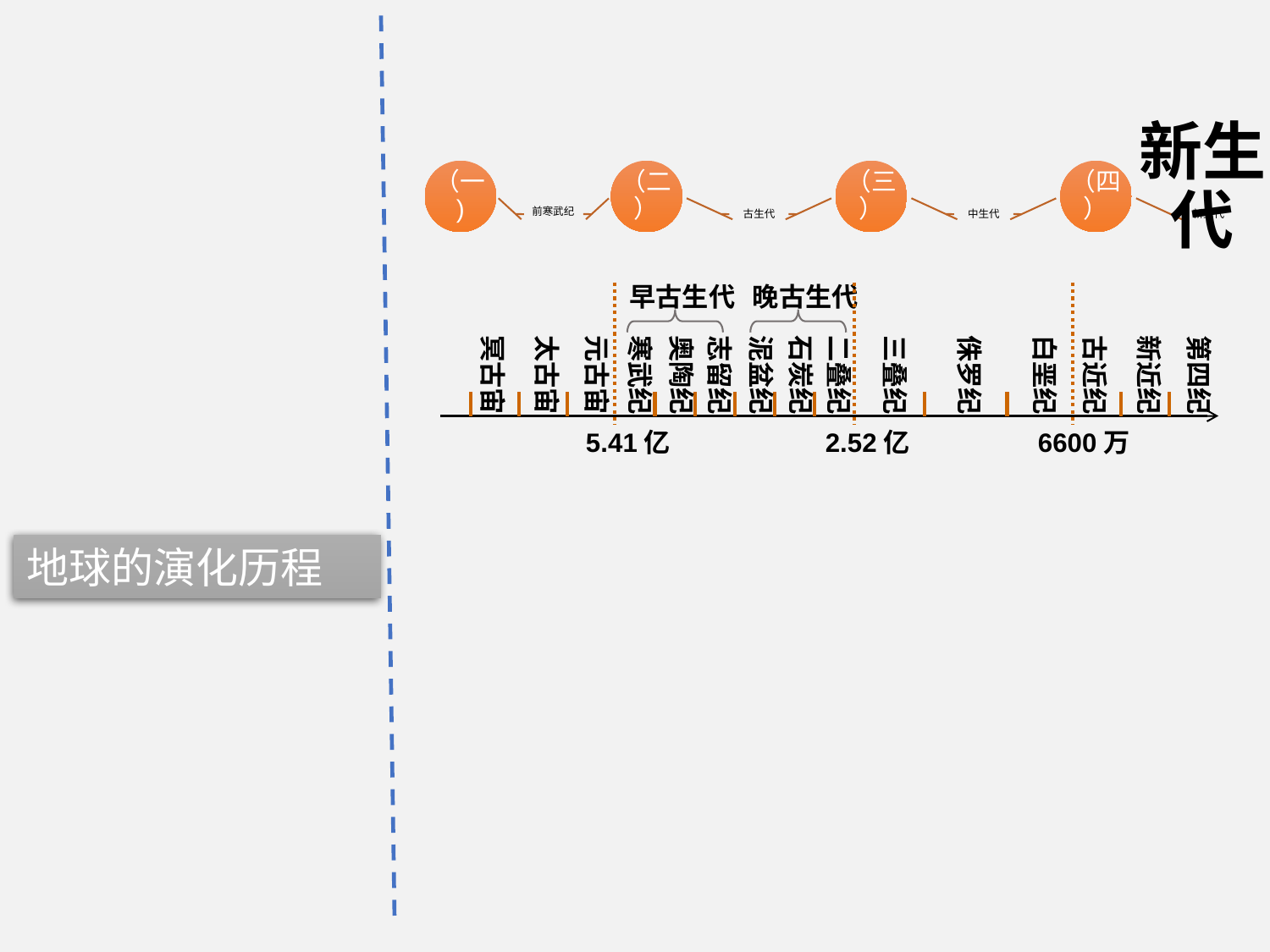

（一)
（二）
（三）
（四）

新生代

前寒武纪
古生代
中生代
新生代

早古生代
晚古生代
2.52亿
冥古宙
太古宙
元古宙
寒武纪
奥陶纪
志留纪
泥盆纪
石炭纪
二叠纪
三叠纪
侏罗纪
白垩纪
古近纪
新近纪
第四纪
5.41亿
6600万
地球的演化历程